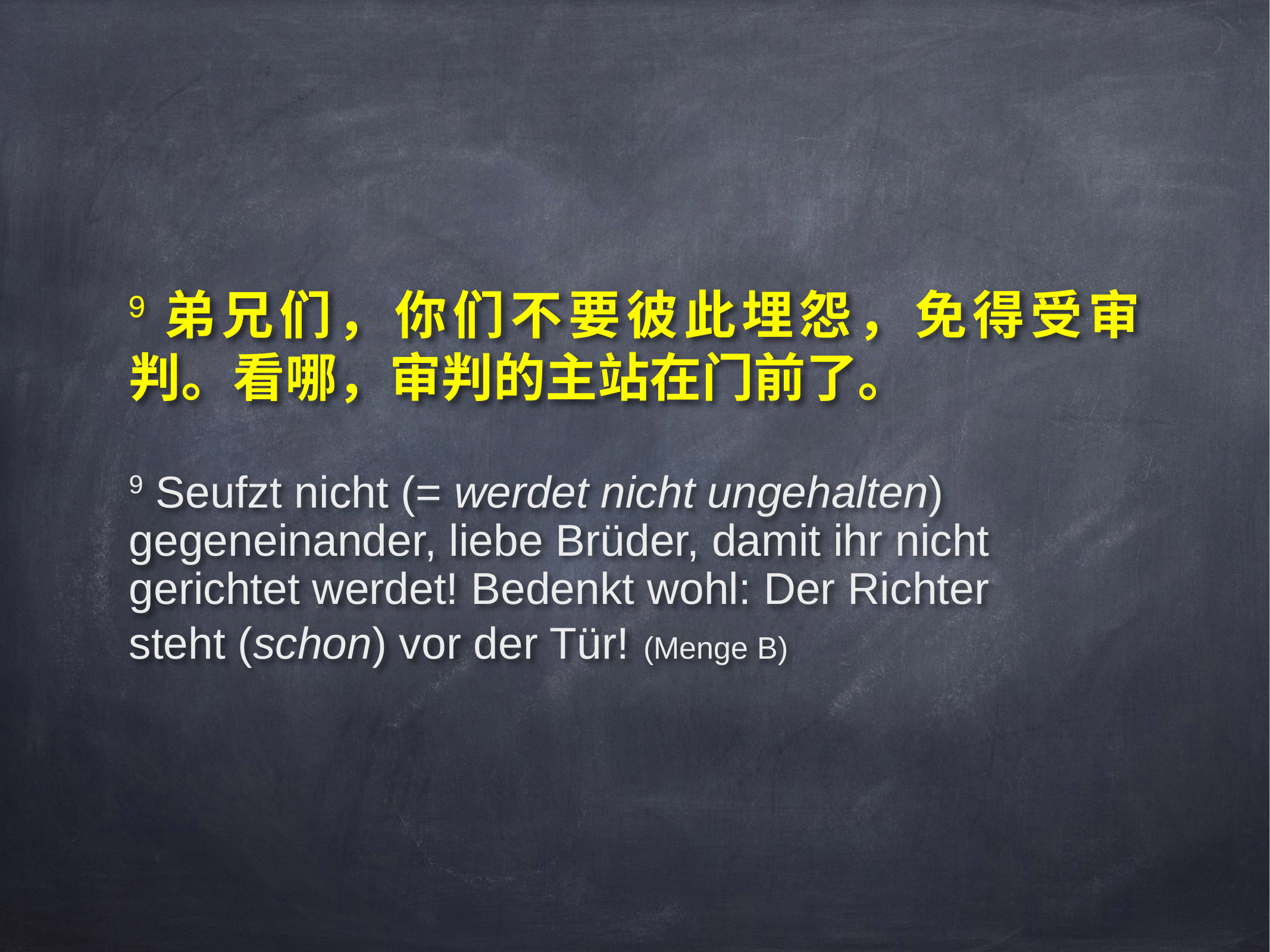

# 9弟兄们，你们不要彼此埋怨，免得受审判。看哪，审判的主站在门前了。

9 Seufzt nicht (= werdet nicht ungehalten) gegeneinander, liebe Brüder, damit ihr nicht gerichtet werdet! Bedenkt wohl: Der Richter
steht (schon) vor der Tür! (Menge B)